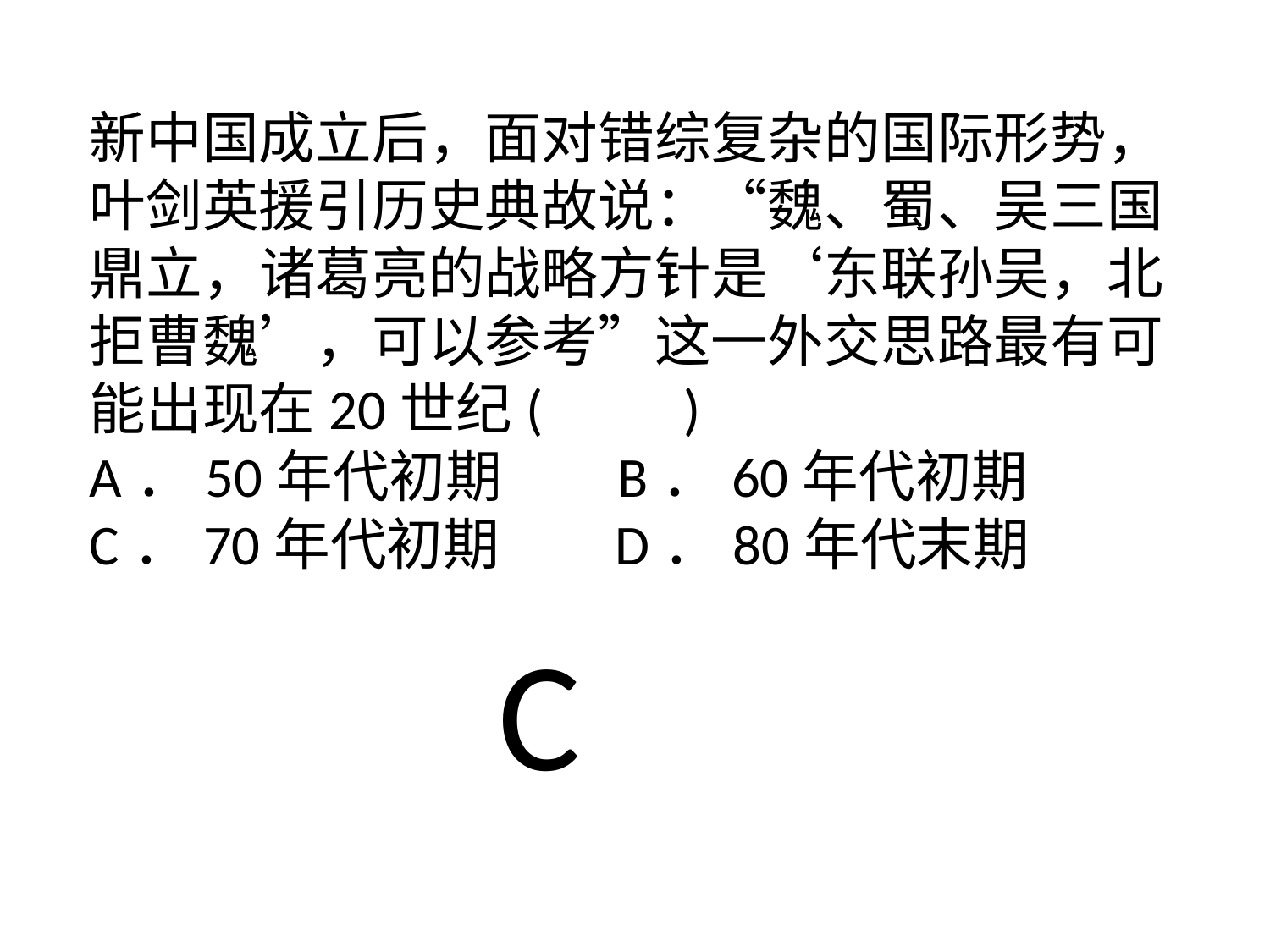

新中国成立后，面对错综复杂的国际形势，叶剑英援引历史典故说：“魏、蜀、吴三国鼎立，诸葛亮的战略方针是‘东联孙吴，北拒曹魏’，可以参考”这一外交思路最有可能出现在20世纪(　　)
A．50年代初期        B．60年代初期
C．70年代初期        D．80年代末期
C